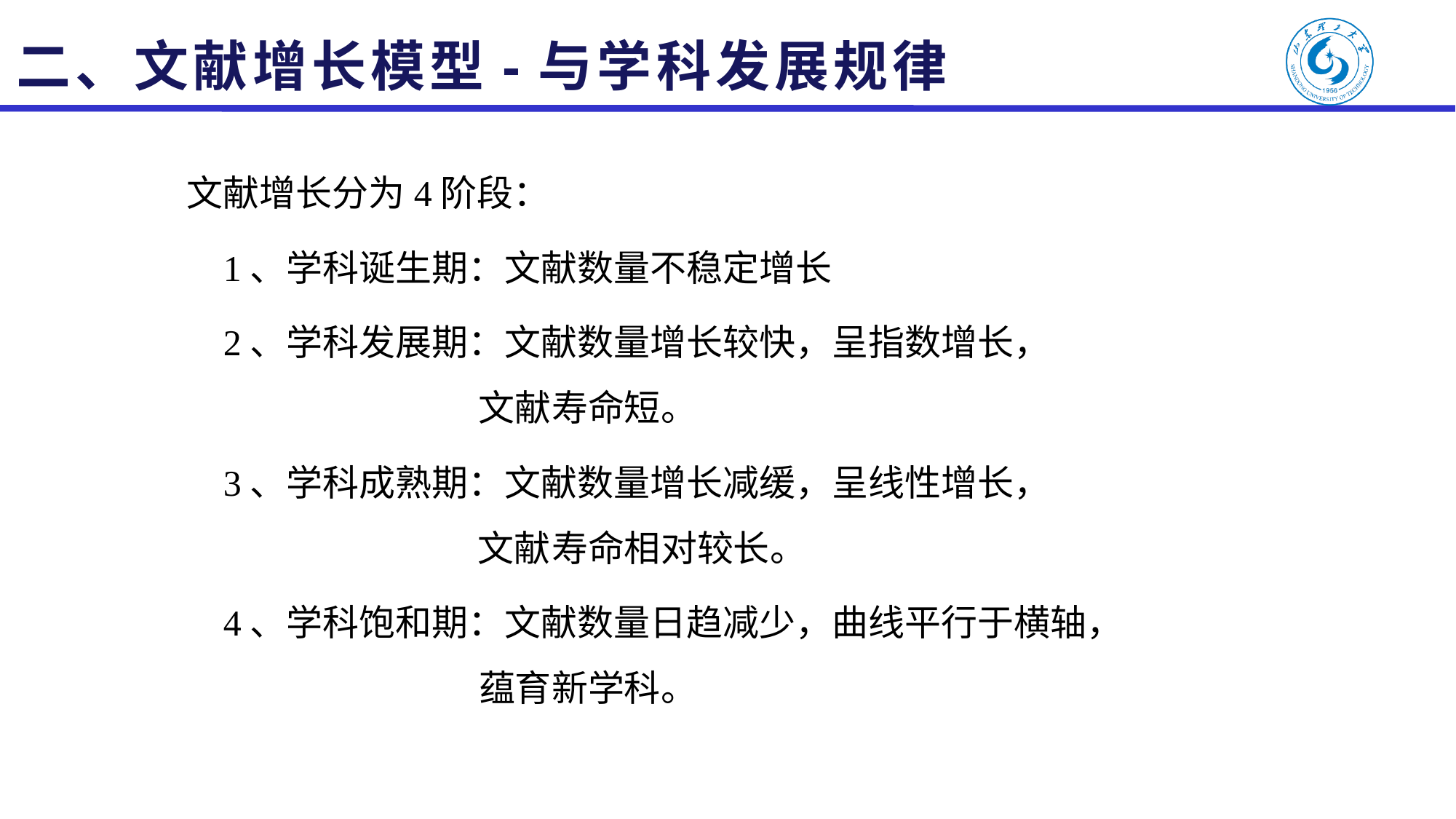

# 二、文献增长模型-与学科发展规律
文献增长分为4阶段：
    1、学科诞生期：文献数量不稳定增长
    2、学科发展期：文献数量增长较快，呈指数增长，
                             文献寿命短。
    3、学科成熟期：文献数量增长减缓，呈线性增长，
                             文献寿命相对较长。
    4、学科饱和期：文献数量日趋减少，曲线平行于横轴，
                             蕴育新学科。